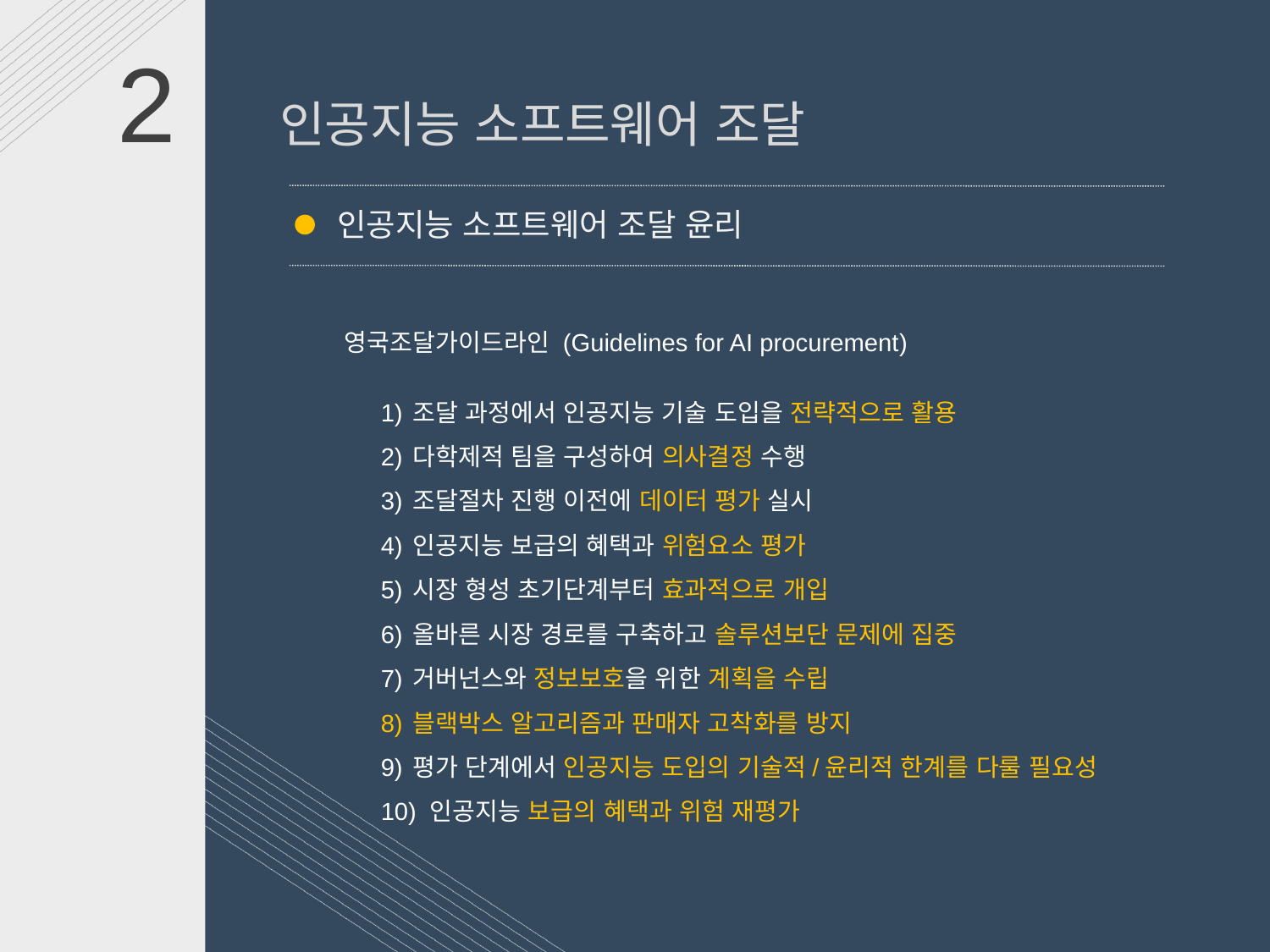

2    인공지능 소프트웨어 조달
인공지능 소프트웨어 조달 윤리

   영국조달가이드라인 (Guidelines for AI procurement)

조달 과정에서 인공지능 기술 도입을 전략적으로 활용
다학제적 팀을 구성하여 의사결정 수행
조달절차 진행 이전에 데이터 평가 실시
인공지능 보급의 혜택과 위험요소 평가
시장 형성 초기단계부터 효과적으로 개입
올바른 시장 경로를 구축하고 솔루션보단 문제에 집중
거버넌스와 정보보호을 위한 계획을 수립
블랙박스 알고리즘과 판매자 고착화를 방지
평가 단계에서 인공지능 도입의 기술적/윤리적 한계를 다룰 필요성
 인공지능 보급의 혜택과 위험 재평가